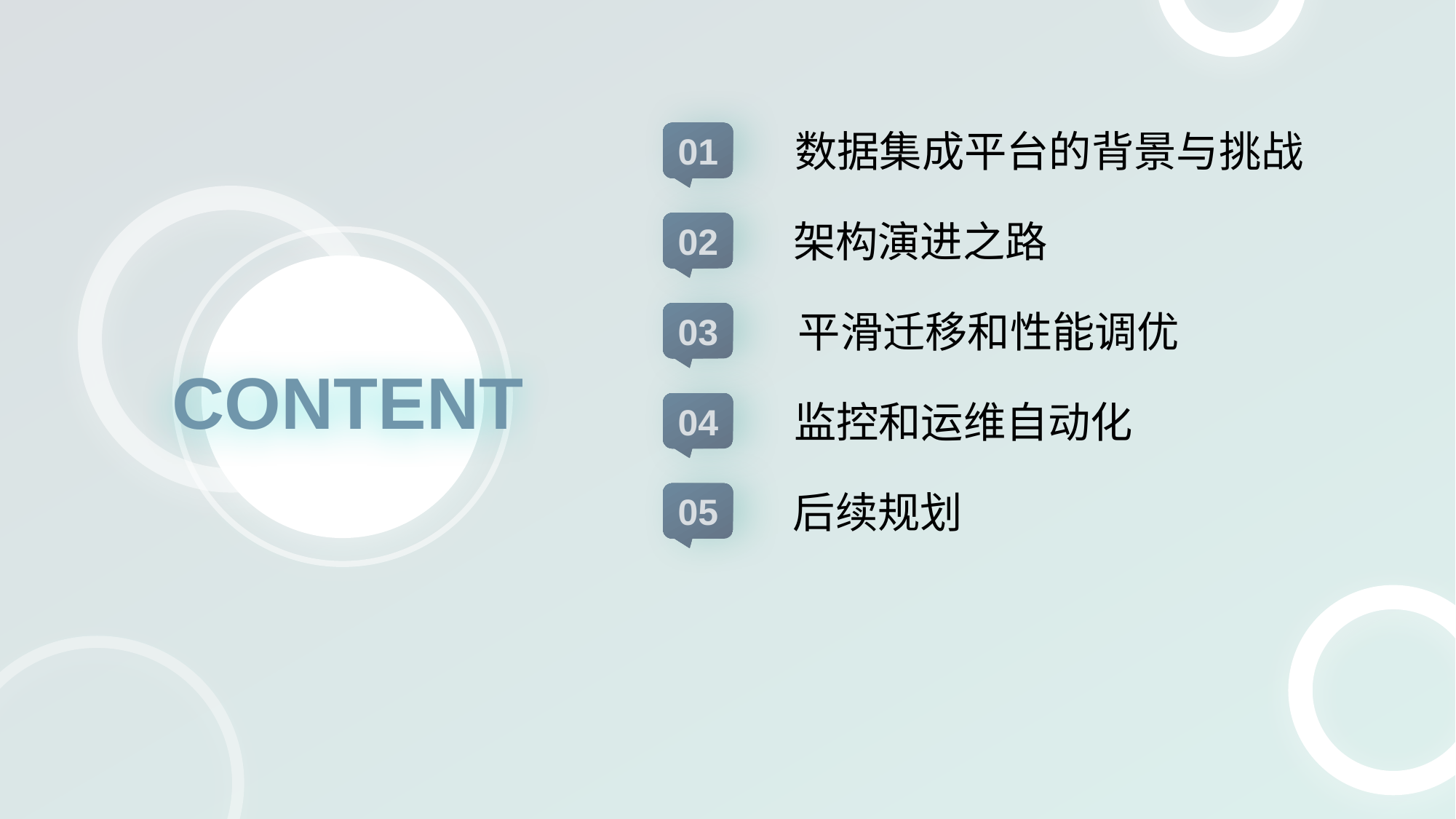

01
数据集成平台的背景与挑战

02
架构演进之路
03
平滑迁移和性能调优
CONTENT
04
监控和运维自动化
05
后续规划